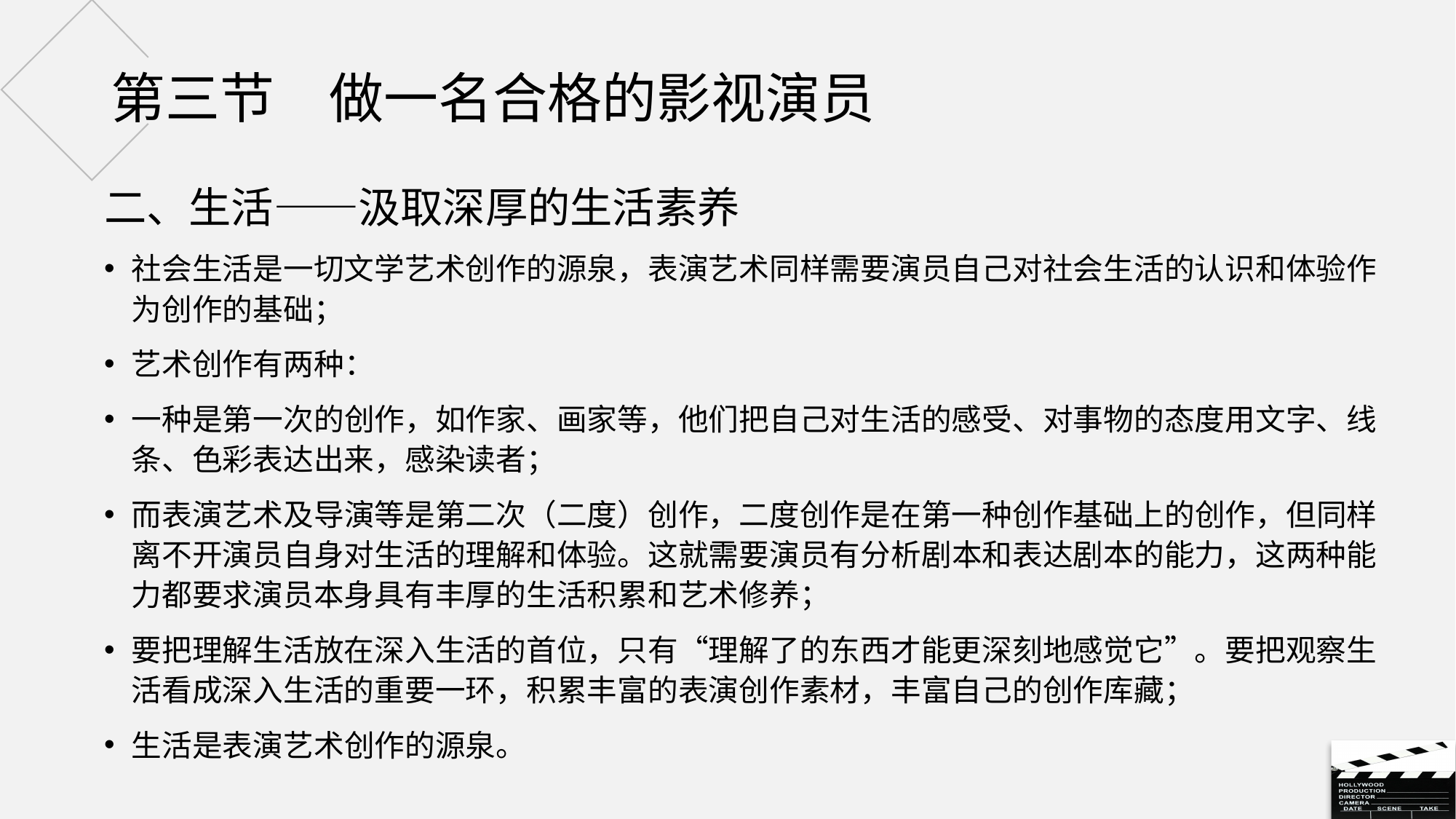

# 第三节	做一名合格的影视演员
二、生活——汲取深厚的生活素养
社会生活是一切文学艺术创作的源泉，表演艺术同样需要演员自己对社会生活的认识和体验作为创作的基础；
艺术创作有两种：
一种是第一次的创作，如作家、画家等，他们把自己对生活的感受、对事物的态度用文字、线条、色彩表达出来，感染读者；
而表演艺术及导演等是第二次（二度）创作，二度创作是在第一种创作基础上的创作，但同样离不开演员自身对生活的理解和体验。这就需要演员有分析剧本和表达剧本的能力，这两种能力都要求演员本身具有丰厚的生活积累和艺术修养；
要把理解生活放在深入生活的首位，只有“理解了的东西才能更深刻地感觉它”。要把观察生活看成深入生活的重要一环，积累丰富的表演创作素材，丰富自己的创作库藏；
生活是表演艺术创作的源泉。